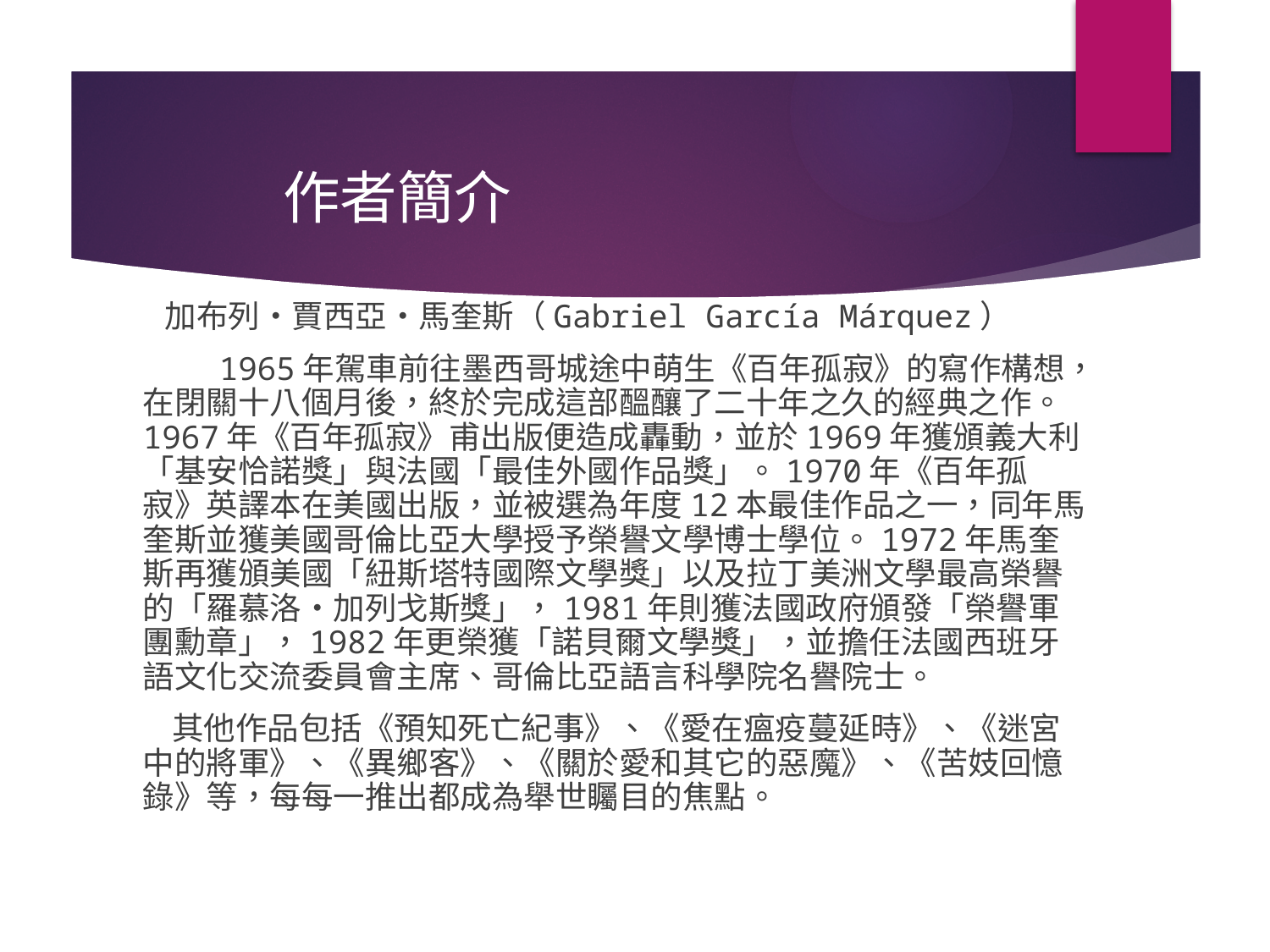

# 作者簡介
  加布列‧賈西亞‧馬奎斯（Gabriel García Márquez）
    1965年駕車前往墨西哥城途中萌生《百年孤寂》的寫作構想，在閉關十八個月後，終於完成這部醞釀了二十年之久的經典之作。1967年《百年孤寂》甫出版便造成轟動，並於1969年獲頒義大利「基安恰諾獎」與法國「最佳外國作品獎」。1970年《百年孤寂》英譯本在美國出版，並被選為年度12本最佳作品之一，同年馬奎斯並獲美國哥倫比亞大學授予榮譽文學博士學位。1972年馬奎斯再獲頒美國「紐斯塔特國際文學獎」以及拉丁美洲文學最高榮譽的「羅慕洛‧加列戈斯獎」，1981年則獲法國政府頒發「榮譽軍團勳章」，1982年更榮獲「諾貝爾文學獎」，並擔任法國西班牙語文化交流委員會主席、哥倫比亞語言科學院名譽院士。
   其他作品包括《預知死亡紀事》、《愛在瘟疫蔓延時》、《迷宮中的將軍》、《異鄉客》、《關於愛和其它的惡魔》、《苦妓回憶錄》等，每每一推出都成為舉世矚目的焦點。